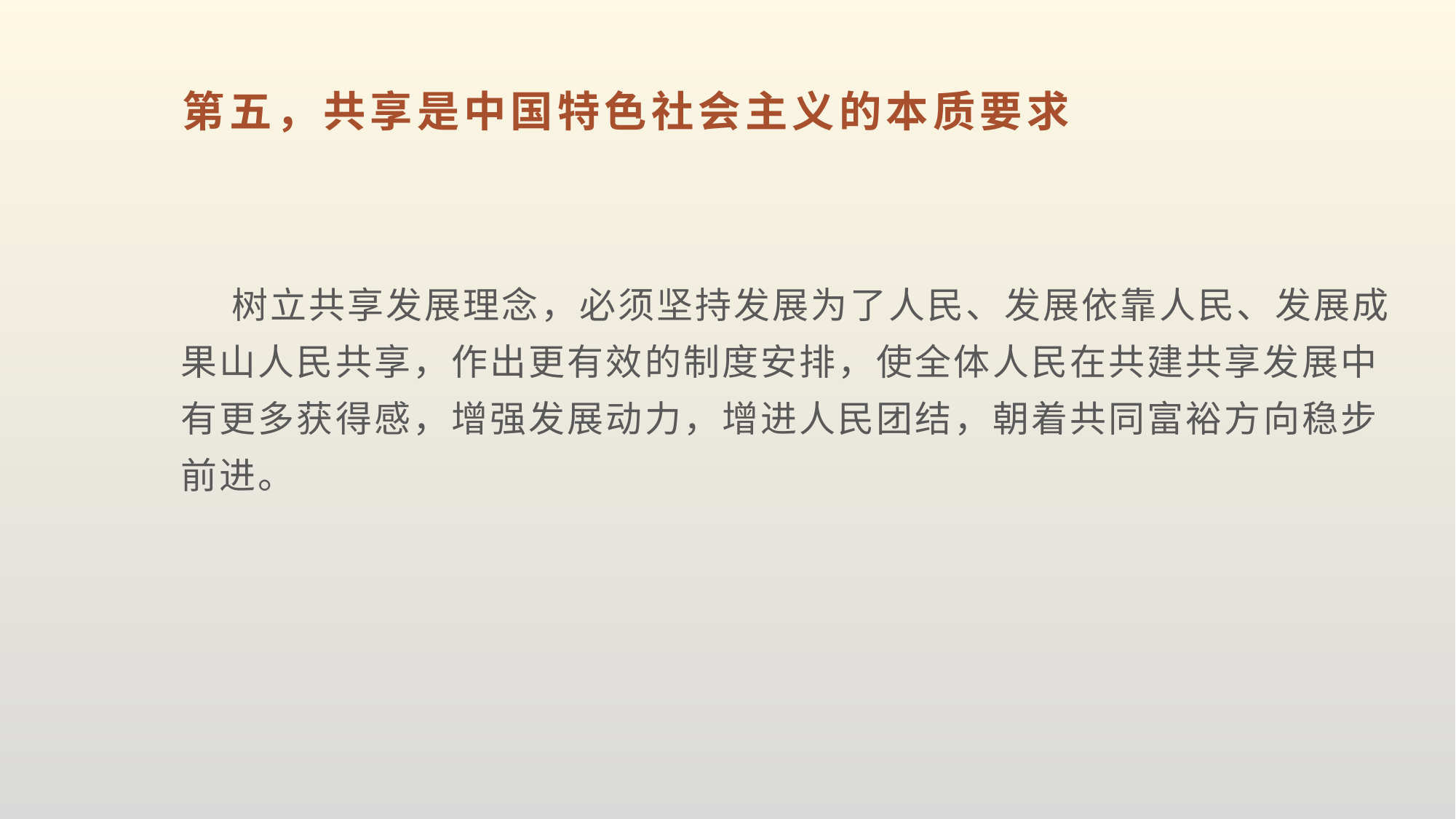

第五，共享是中国特色社会主义的本质要求
    树立共享发展理念，必须坚持发展为了人民、发展依靠人民、发展成果山人民共享，作出更有效的制度安排，使全体人民在共建共享发展中有更多获得感，增强发展动力，增进人民团结，朝着共同富裕方向稳步前进。